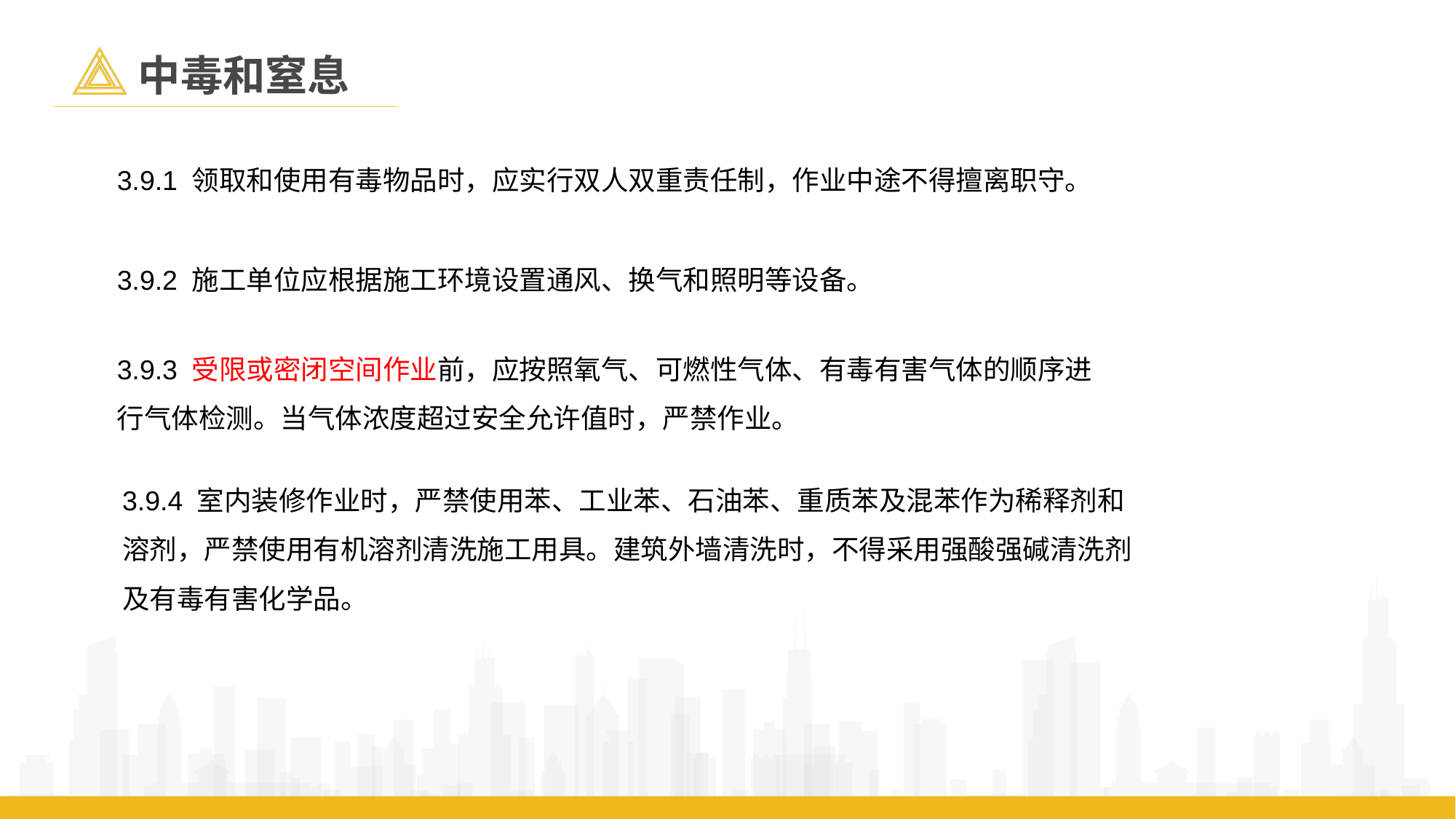

中毒和窒息
3.9.1 领取和使用有毒物品时，应实行双人双重责任制，作业中途不得擅离职守。
3.9.2 施工单位应根据施工环境设置通风、换气和照明等设备。
3.9.3 受限或密闭空间作业前，应按照氧气、可燃性气体、有毒有害气体的顺序进行气体检测。当气体浓度超过安全允许值时，严禁作业。
3.9.4 室内装修作业时，严禁使用苯、工业苯、石油苯、重质苯及混苯作为稀释剂和溶剂，严禁使用有机溶剂清洗施工用具。建筑外墙清洗时，不得采用强酸强碱清洗剂及有毒有害化学品。